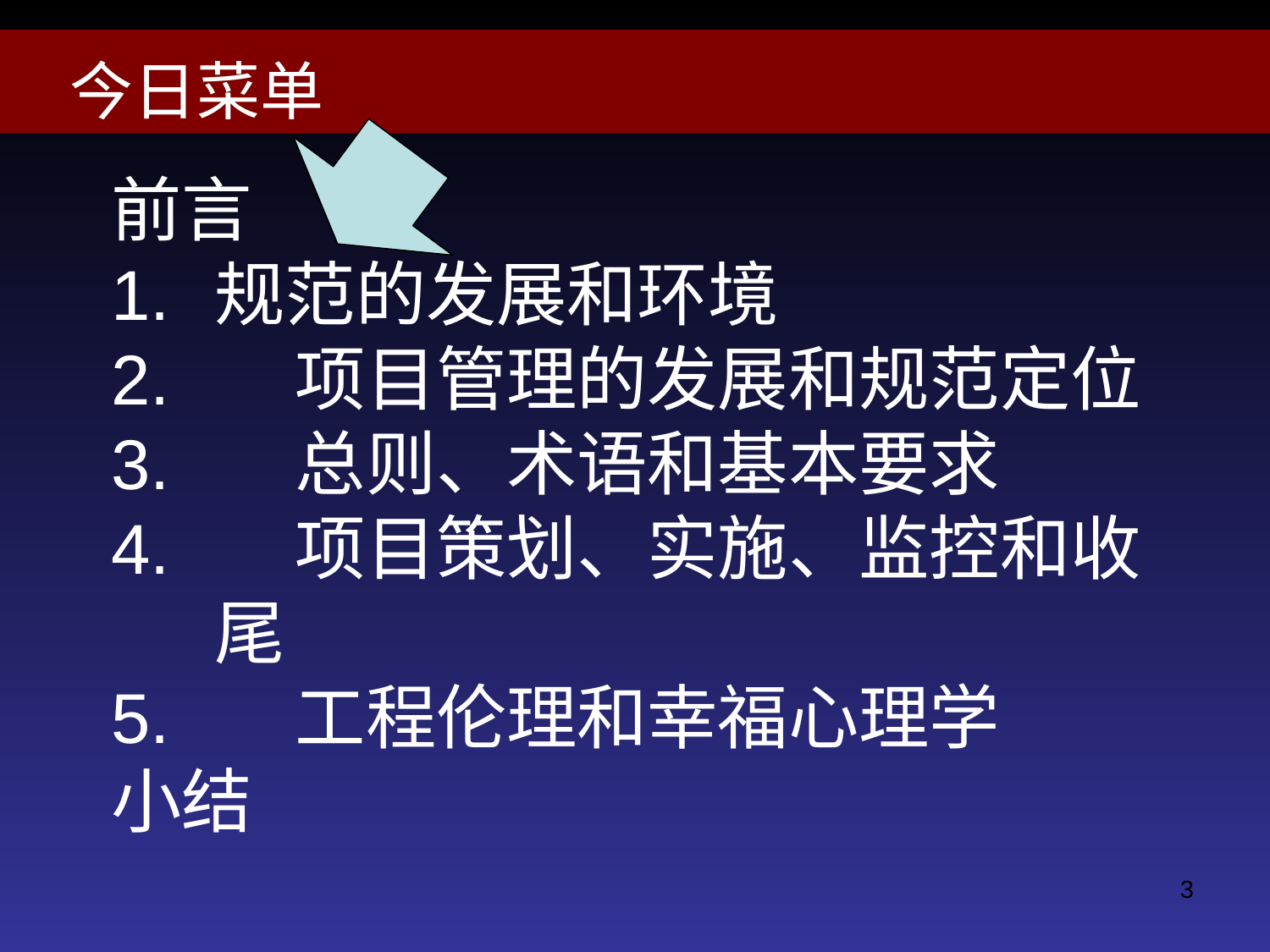

今日菜单

前言
规范的发展和环境
    项目管理的发展和规范定位
    总则、术语和基本要求
    项目策划、实施、监控和收尾
    工程伦理和幸福心理学
小结
3